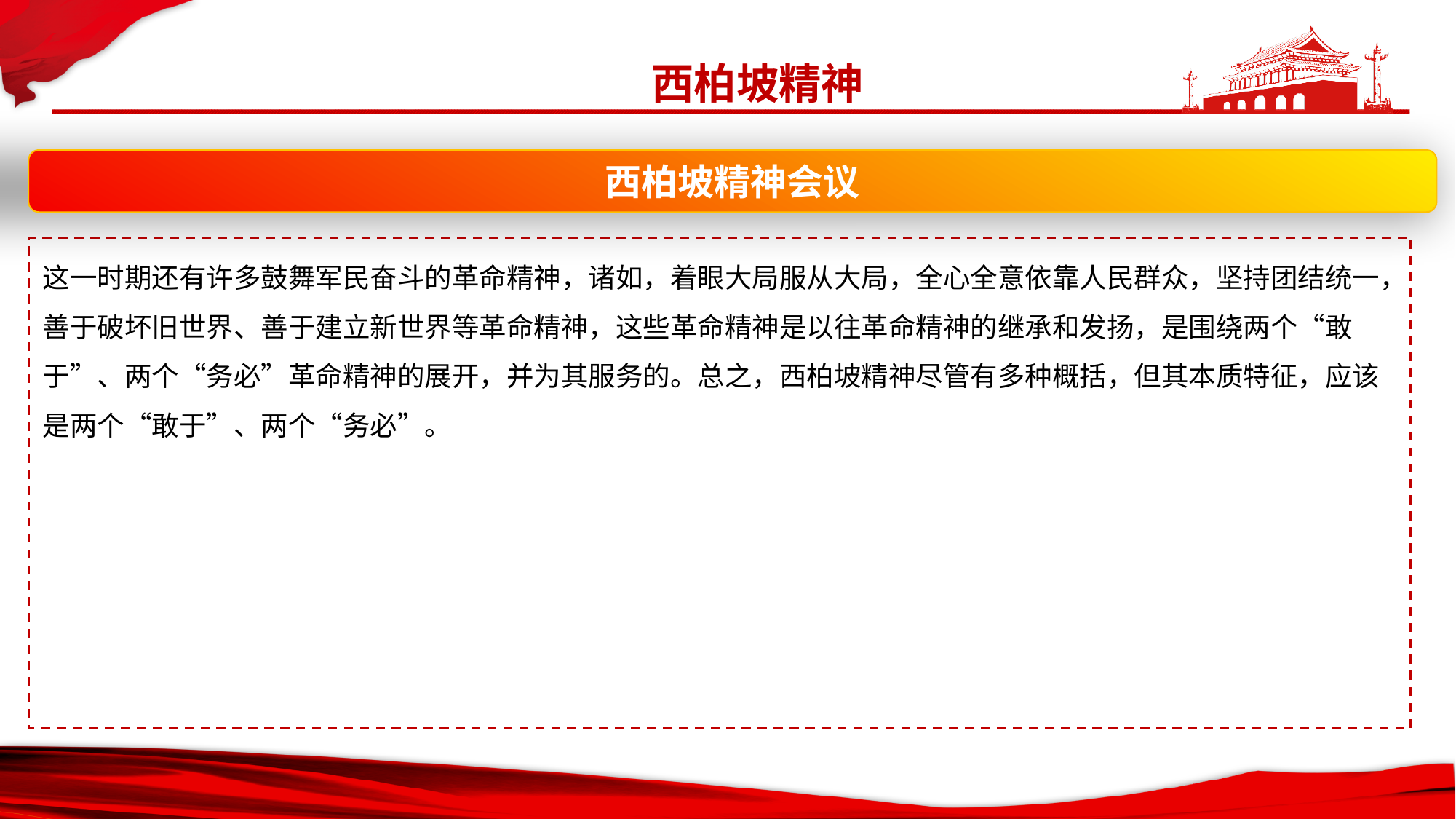

西柏坡精神
西柏坡精神会议

这一时期还有许多鼓舞军民奋斗的革命精神，诸如，着眼大局服从大局，全心全意依靠人民群众，坚持团结统一，善于破坏旧世界、善于建立新世界等革命精神，这些革命精神是以往革命精神的继承和发扬，是围绕两个“敢于”、两个“务必”革命精神的展开，并为其服务的。总之，西柏坡精神尽管有多种概括，但其本质特征，应该是两个“敢于”、两个“务必”。